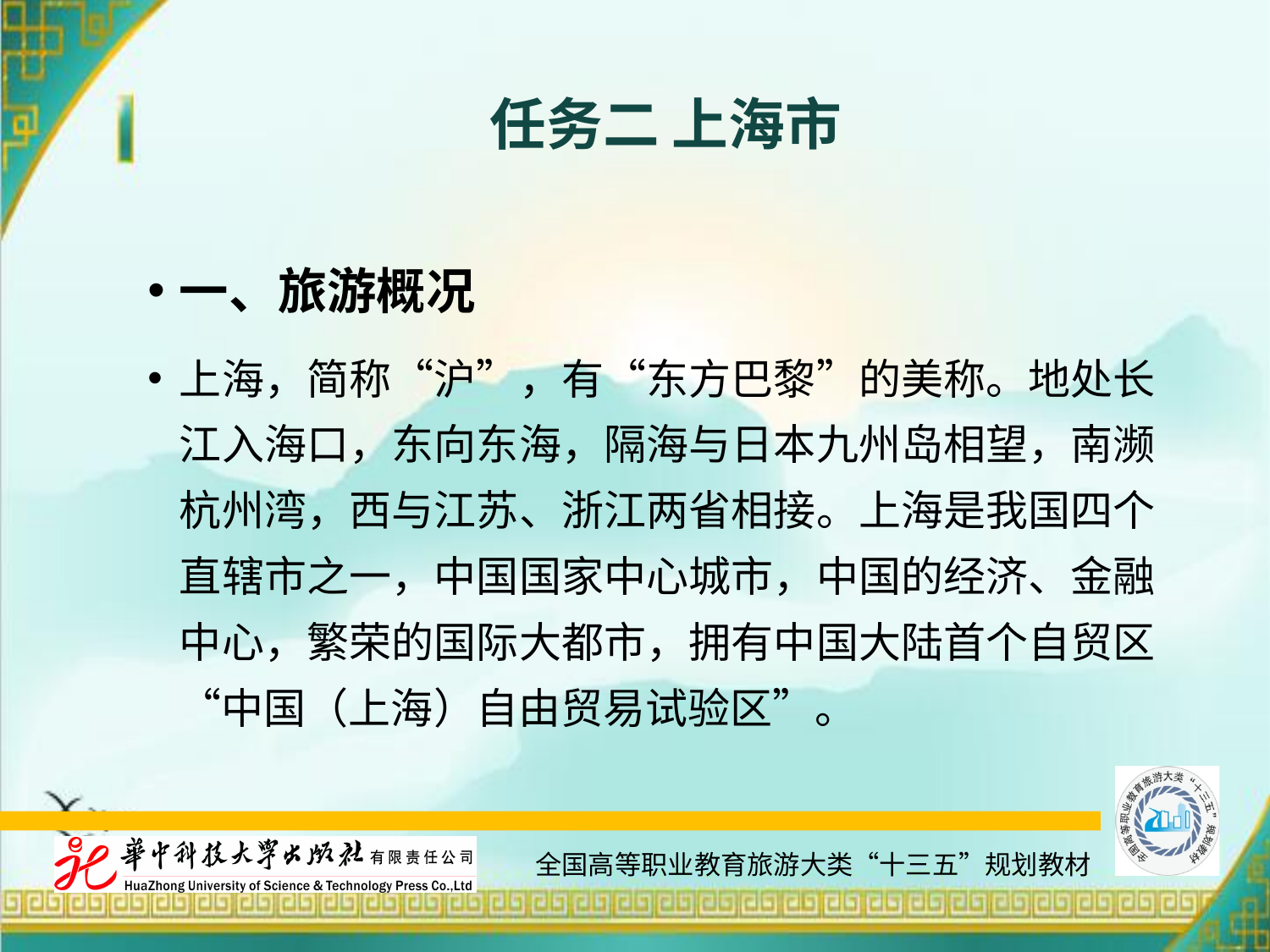

# 任务二 上海市
一、旅游概况
上海，简称“沪”，有“东方巴黎”的美称。地处长江入海口，东向东海，隔海与日本九州岛相望，南濒杭州湾，西与江苏、浙江两省相接。上海是我国四个直辖市之一，中国国家中心城市，中国的经济、金融中心，繁荣的国际大都市，拥有中国大陆首个自贸区“中国（上海）自由贸易试验区”。